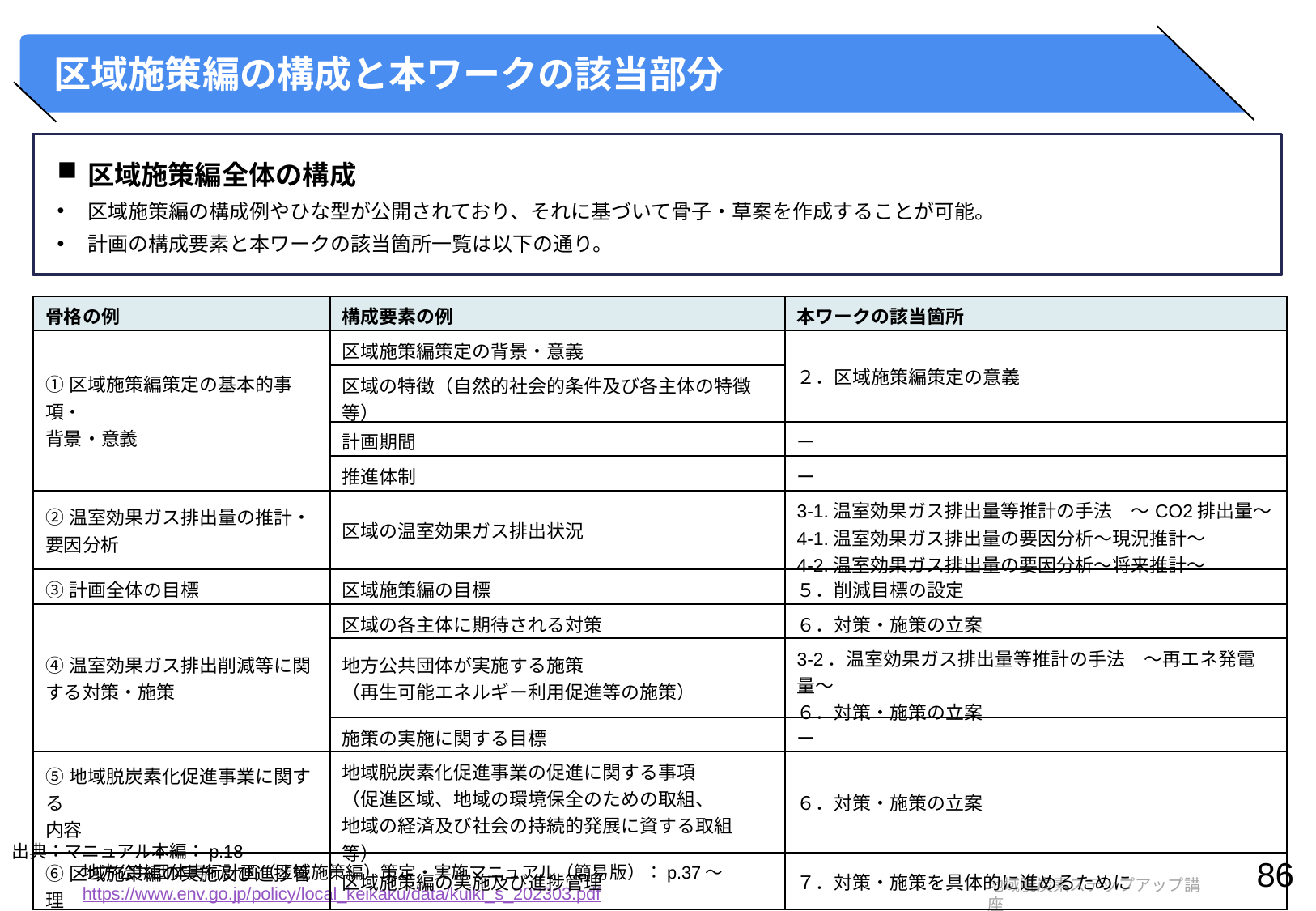

# 区域施策編の構成と本ワークの該当部分
区域施策編全体の構成
区域施策編の構成例やひな型が公開されており、それに基づいて骨子・草案を作成することが可能。
計画の構成要素と本ワークの該当箇所一覧は以下の通り。
| 骨格の例 | 構成要素の例 | 本ワークの該当箇所 |
| --- | --- | --- |
| ①区域施策編策定の基本的事項・ 背景・意義 | 区域施策編策定の背景・意義 | ２．区域施策編策定の意義 |
|  | 区域の特徴（自然的社会的条件及び各主体の特徴等） |  |
|  | 計画期間 | ー |
|  | 推進体制 | ー |
| ②温室効果ガス排出量の推計・ 要因分析 | 区域の温室効果ガス排出状況 | 3-1.温室効果ガス排出量等推計の手法　～CO2排出量～ 4-1.温室効果ガス排出量の要因分析～現況推計～ 4-2.温室効果ガス排出量の要因分析～将来推計～ |
| ③計画全体の目標 | 区域施策編の目標 | ５．削減目標の設定 |
| ④温室効果ガス排出削減等に関する対策・施策 | 区域の各主体に期待される対策 | ６．対策・施策の立案 |
|  | 地方公共団体が実施する施策 （再生可能エネルギー利用促進等の施策） | 3-2．温室効果ガス排出量等推計の手法　～再エネ発電量～ ６．対策・施策の立案 |
|  | 施策の実施に関する目標 | ー |
| ⑤地域脱炭素化促進事業に関する 内容 | 地域脱炭素化促進事業の促進に関する事項 （促進区域、地域の環境保全のための取組、 地域の経済及び社会の持続的発展に資する取組 等） | ６．対策・施策の立案 |
| ⑥区域施策編の実施及び進捗管理 | 区域施策編の実施及び進捗管理 | ７．対策・施策を具体的に進めるために |
出典：マニュアル本編：p.18
地方公共団体実行計画（区域施策編）策定・実施マニュアル（簡易版）：p.37～
https://www.env.go.jp/policy/local_keikaku/data/kuiki_s_202303.pdf